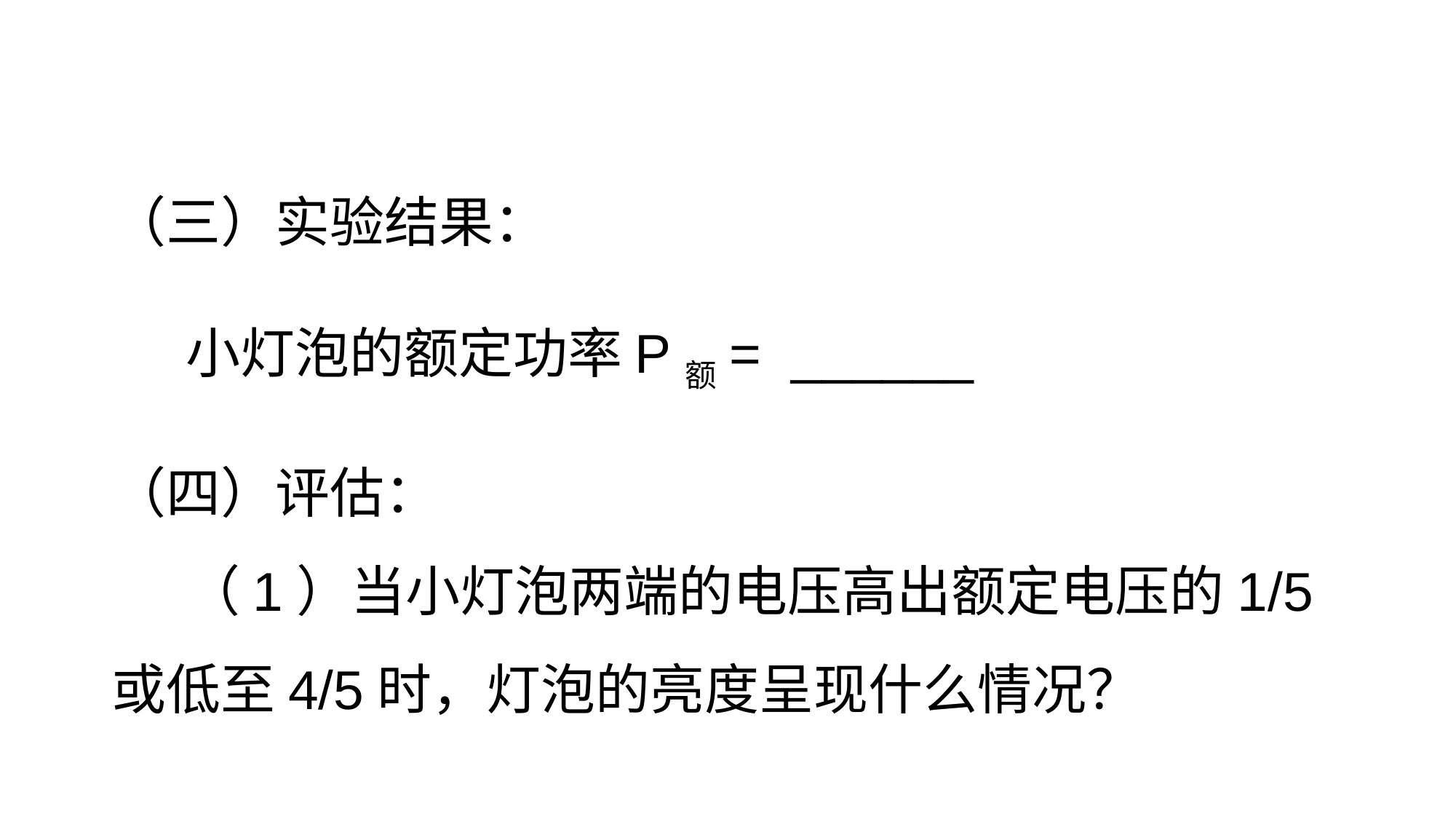

（三）实验结果：

     小灯泡的额定功率P额=  ______

（四）评估：
     （1）当小灯泡两端的电压高出额定电压的1/5或低至4/5时，灯泡的亮度呈现什么情况？